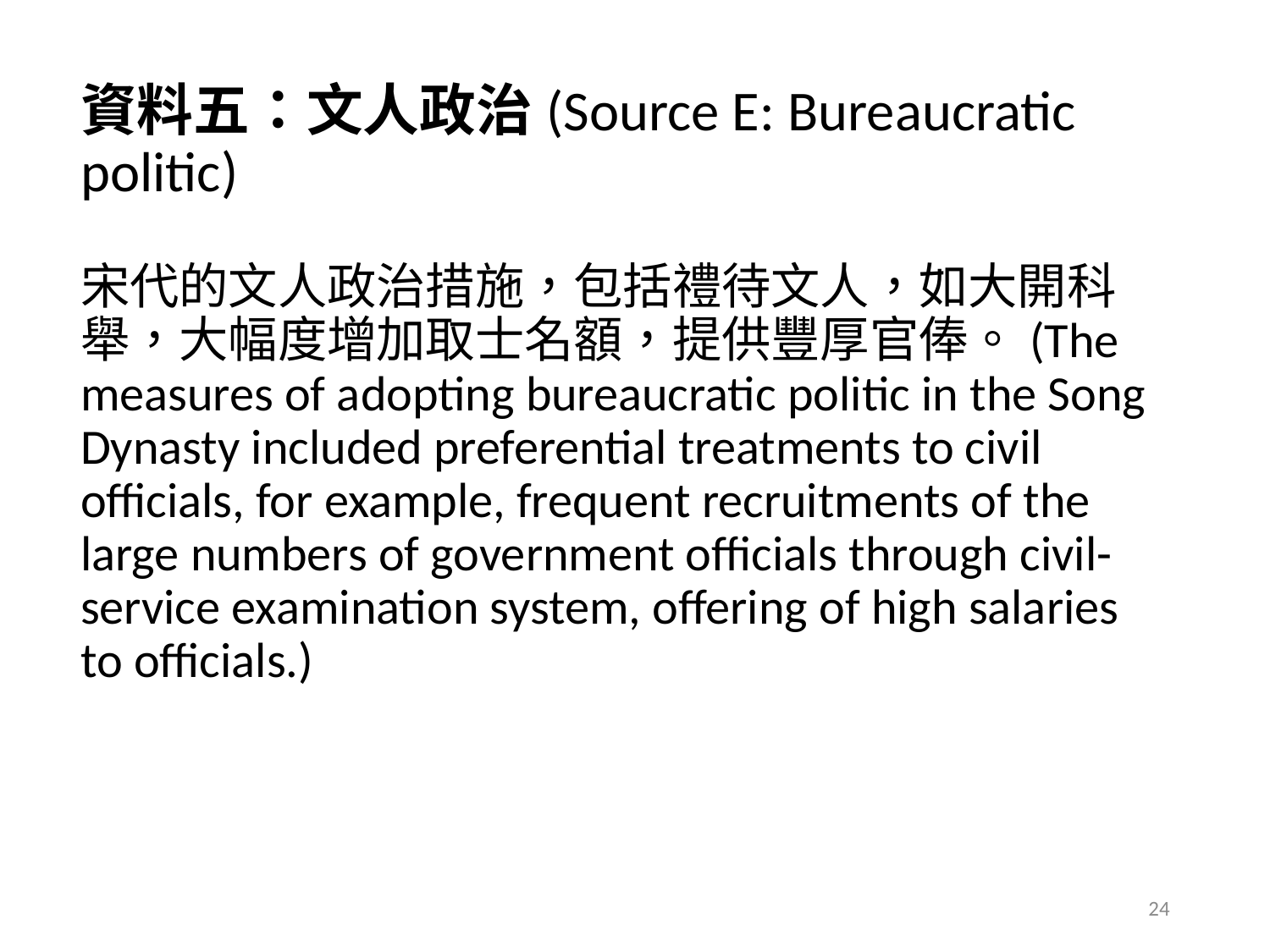

# 資料五：文人政治(Source E: Bureaucratic politic)
宋代的文人政治措施，包括禮待文人，如大開科舉，大幅度增加取士名額，提供豐厚官俸。(The measures of adopting bureaucratic politic in the Song Dynasty included preferential treatments to civil officials, for example, frequent recruitments of the large numbers of government officials through civil-service examination system, offering of high salaries to officials.)

24